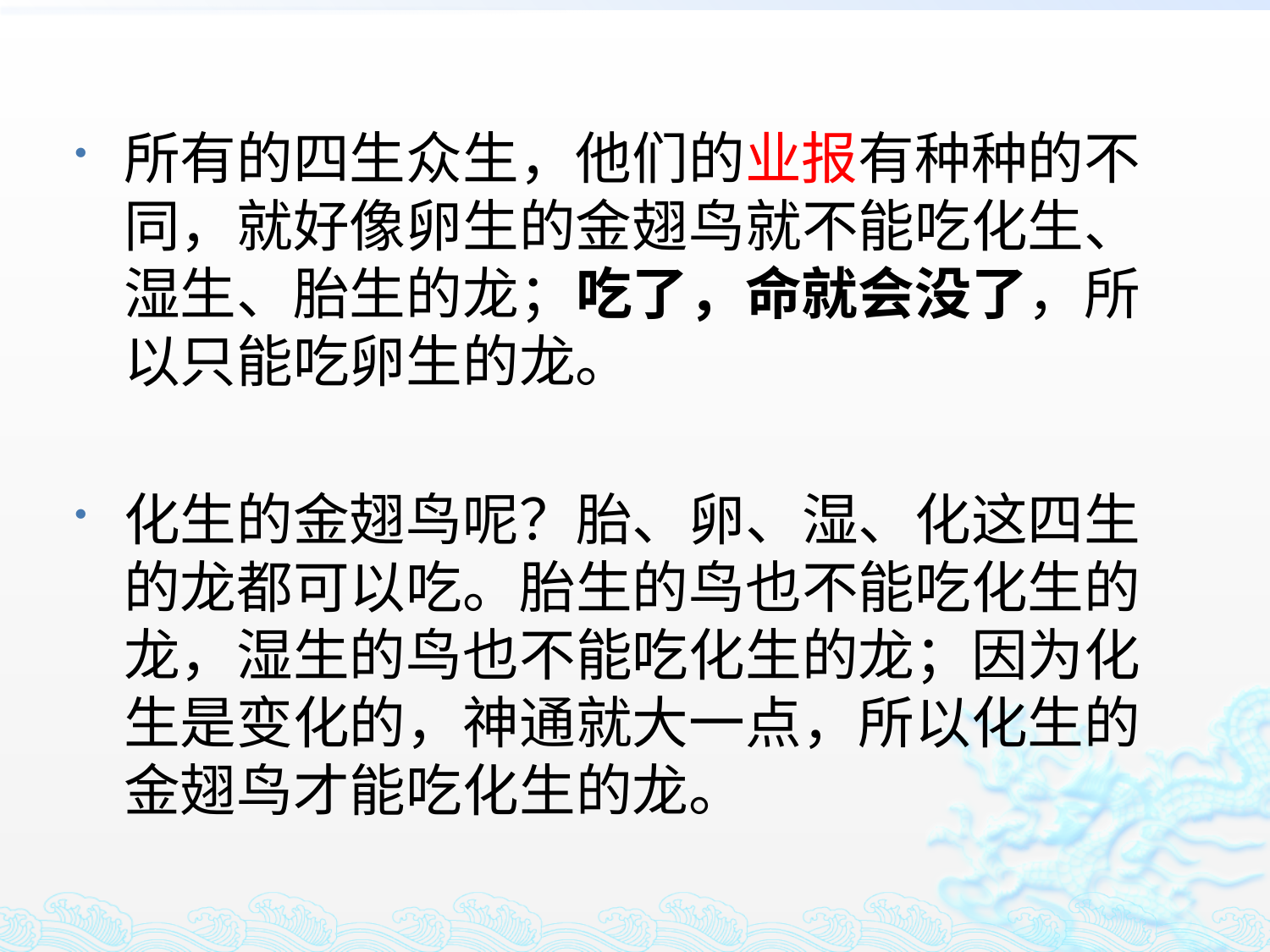

所有的四生众生，他们的业报有种种的不同，就好像卵生的金翅鸟就不能吃化生、湿生、胎生的龙；吃了，命就会没了，所以只能吃卵生的龙。

化生的金翅鸟呢？胎、卵、湿、化这四生的龙都可以吃。胎生的鸟也不能吃化生的龙，湿生的鸟也不能吃化生的龙；因为化生是变化的，神通就大一点，所以化生的金翅鸟才能吃化生的龙。